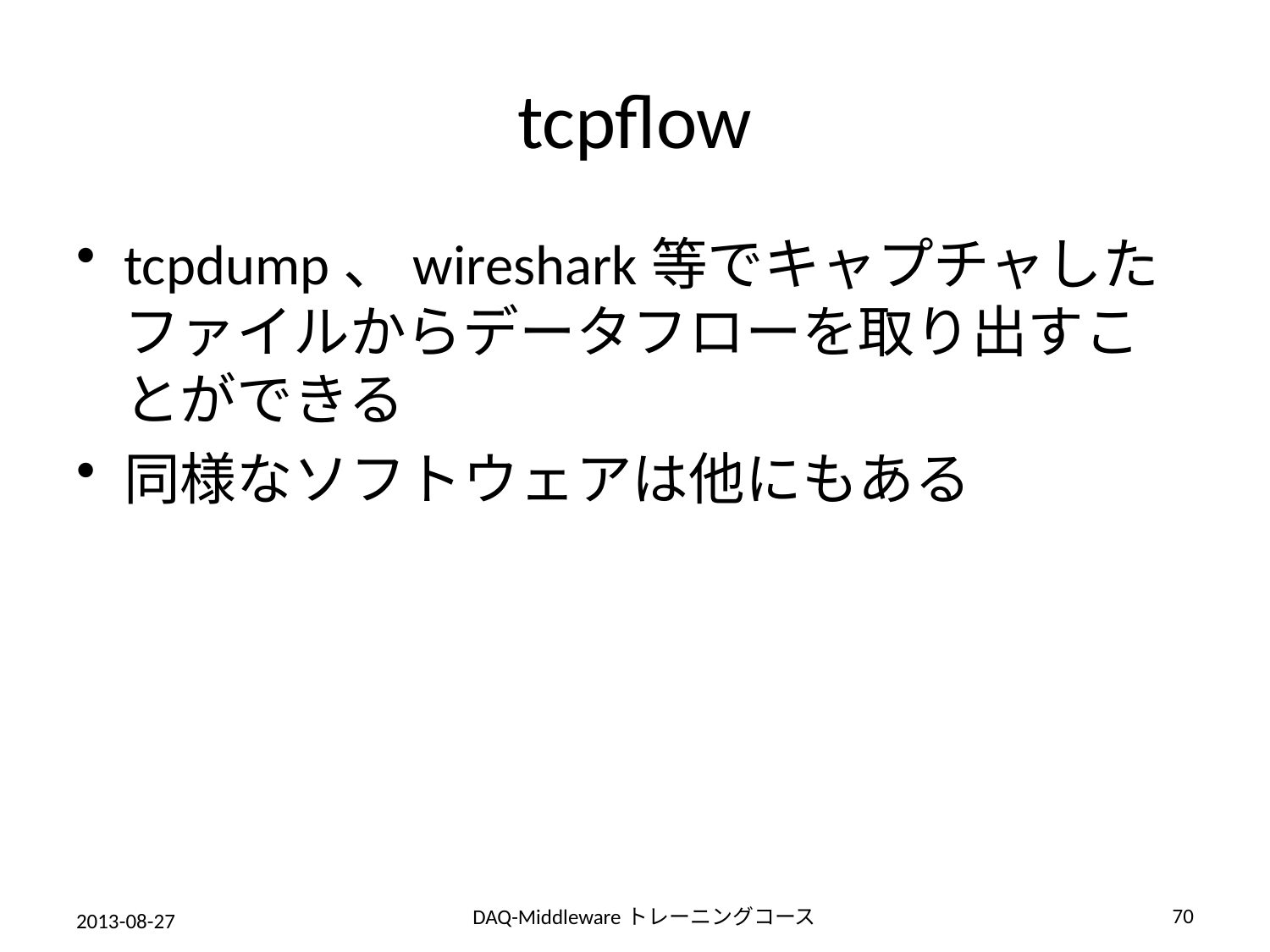

# tcpflow
tcpdump、wireshark等でキャプチャしたファイルからデータフローを取り出すことができる
同様なソフトウェアは他にもある
70
DAQ-Middlewareトレーニングコース
2013-08-27